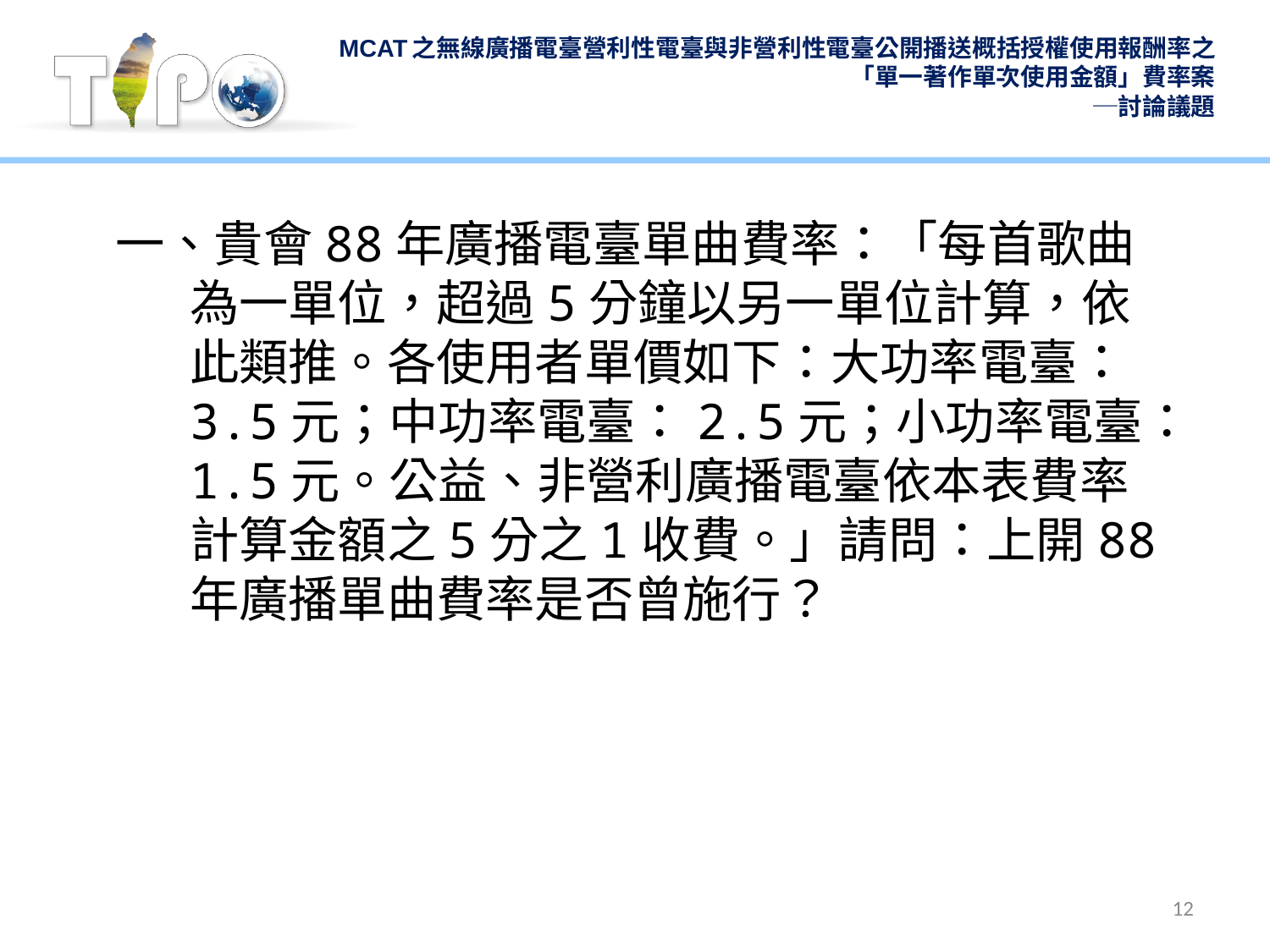

# MCAT之無線廣播電臺營利性電臺與非營利性電臺公開播送概括授權使用報酬率之「單一著作單次使用金額」費率案 ─討論議題
一、貴會88年廣播電臺單曲費率：「每首歌曲為一單位，超過5分鐘以另一單位計算，依此類推。各使用者單價如下：大功率電臺：3.5元；中功率電臺：2.5元；小功率電臺：1.5元。公益、非營利廣播電臺依本表費率計算金額之5分之1收費。」請問：上開88年廣播單曲費率是否曾施行？
12